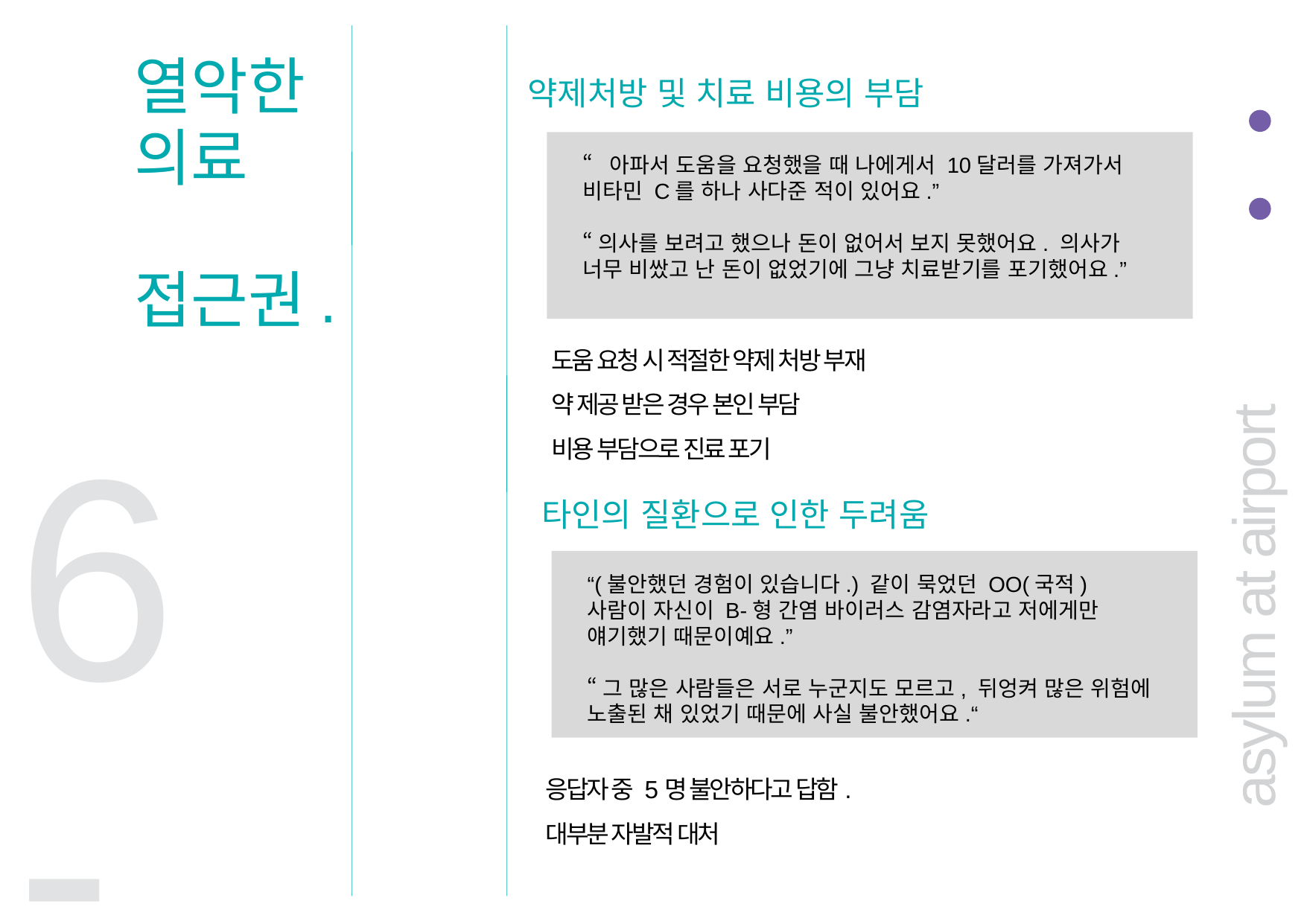

열악한
의료

접근권.
약제처방 및 치료 비용의 부담

“아파서 도움을 요청했을 때 나에게서 10달러를 가져가서 비타민 C를 하나 사다준 적이 있어요.”

“의사를 보려고 했으나 돈이 없어서 보지 못했어요. 의사가 너무 비쌌고 난 돈이 없었기에 그냥 치료받기를 포기했어요.”

질병의 종류 및 발생 요인

도움 요청 시 적절한 약제 처방 부재
약 제공 받은 경우 본인 부담
비용 부담으로 진료 포기
asylum at airport
6-1
타인의 질환으로 인한 두려움

“(불안했던 경험이 있습니다.) 같이 묵었던 OO(국적) 사람이 자신이 B-형 간염 바이러스 감염자라고 저에게만 얘기했기 때문이예요.”

“그 많은 사람들은 서로 누군지도 모르고, 뒤엉켜 많은 위험에 노출된 채 있었기 때문에 사실 불안했어요.“

응답자 중 5명 불안하다고 답함.
대부분 자발적 대처